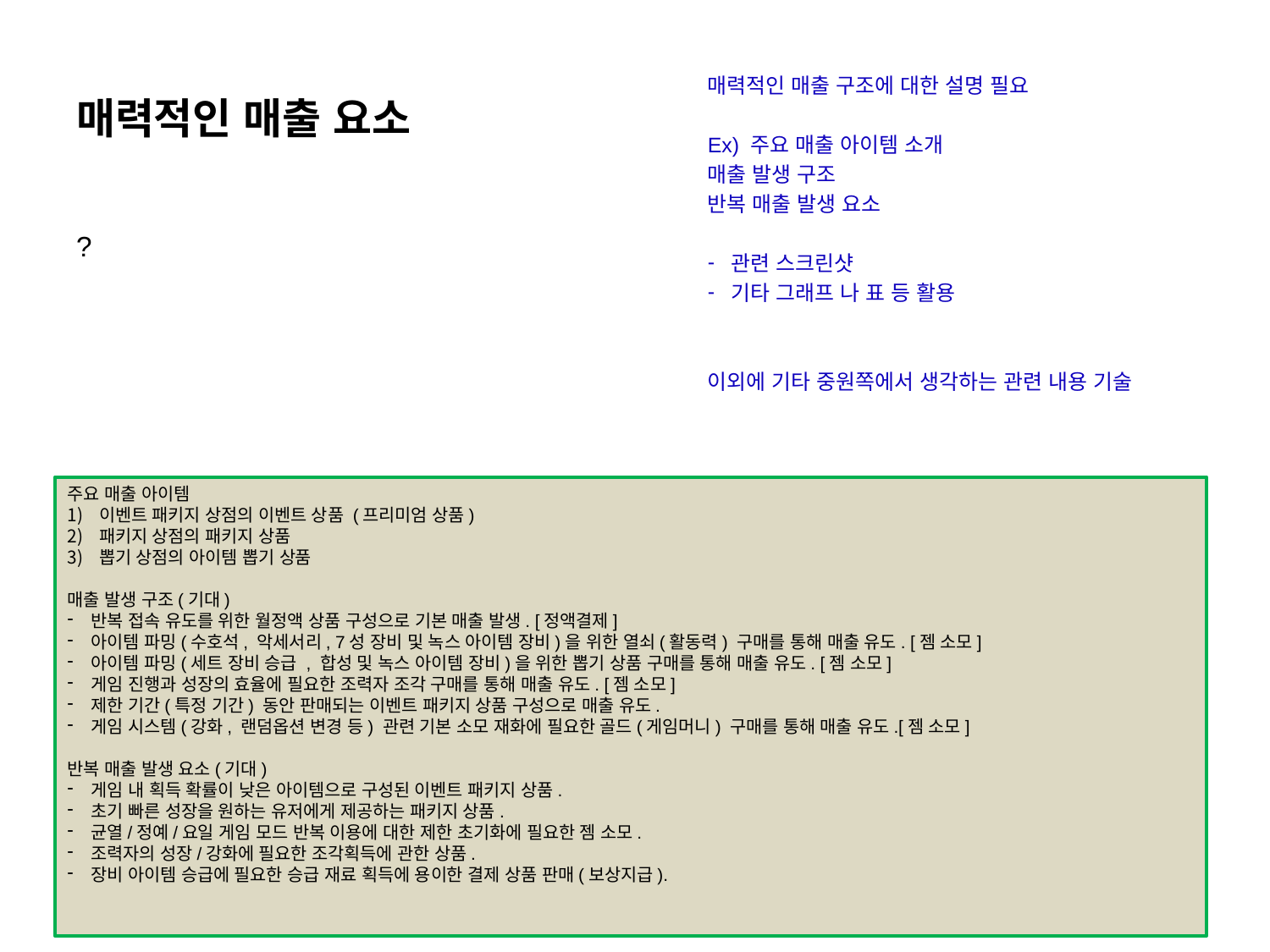

# 매력적인 매출 요소
매력적인 매출 구조에 대한 설명 필요

Ex) 주요 매출 아이템 소개
매출 발생 구조
반복 매출 발생 요소

관련 스크린샷
기타 그래프 나 표 등 활용

이외에 기타 중원쪽에서 생각하는 관련 내용 기술

?

주요 매출 아이템
이벤트 패키지 상점의 이벤트 상품 (프리미엄 상품)
패키지 상점의 패키지 상품
뽑기 상점의 아이템 뽑기 상품

매출 발생 구조(기대)
반복 접속 유도를 위한 월정액 상품 구성으로 기본 매출 발생. [정액결제]
아이템 파밍(수호석, 악세서리, 7성 장비 및 녹스 아이템 장비)을 위한 열쇠(활동력) 구매를 통해 매출 유도. [젬 소모]
아이템 파밍(세트 장비 승급 , 합성 및 녹스 아이템 장비)을 위한 뽑기 상품 구매를 통해 매출 유도. [젬 소모]
게임 진행과 성장의 효율에 필요한 조력자 조각 구매를 통해 매출 유도. [젬 소모]
제한 기간(특정 기간) 동안 판매되는 이벤트 패키지 상품 구성으로 매출 유도.
게임 시스템(강화, 랜덤옵션 변경 등) 관련 기본 소모 재화에 필요한 골드(게임머니) 구매를 통해 매출 유도.[젬 소모]

반복 매출 발생 요소(기대)
게임 내 획득 확률이 낮은 아이템으로 구성된 이벤트 패키지 상품.
초기 빠른 성장을 원하는 유저에게 제공하는 패키지 상품.
균열/정예/요일 게임 모드 반복 이용에 대한 제한 초기화에 필요한 젬 소모.
조력자의 성장/강화에 필요한 조각획득에 관한 상품.
장비 아이템 승급에 필요한 승급 재료 획득에 용이한 결제 상품 판매(보상지급).